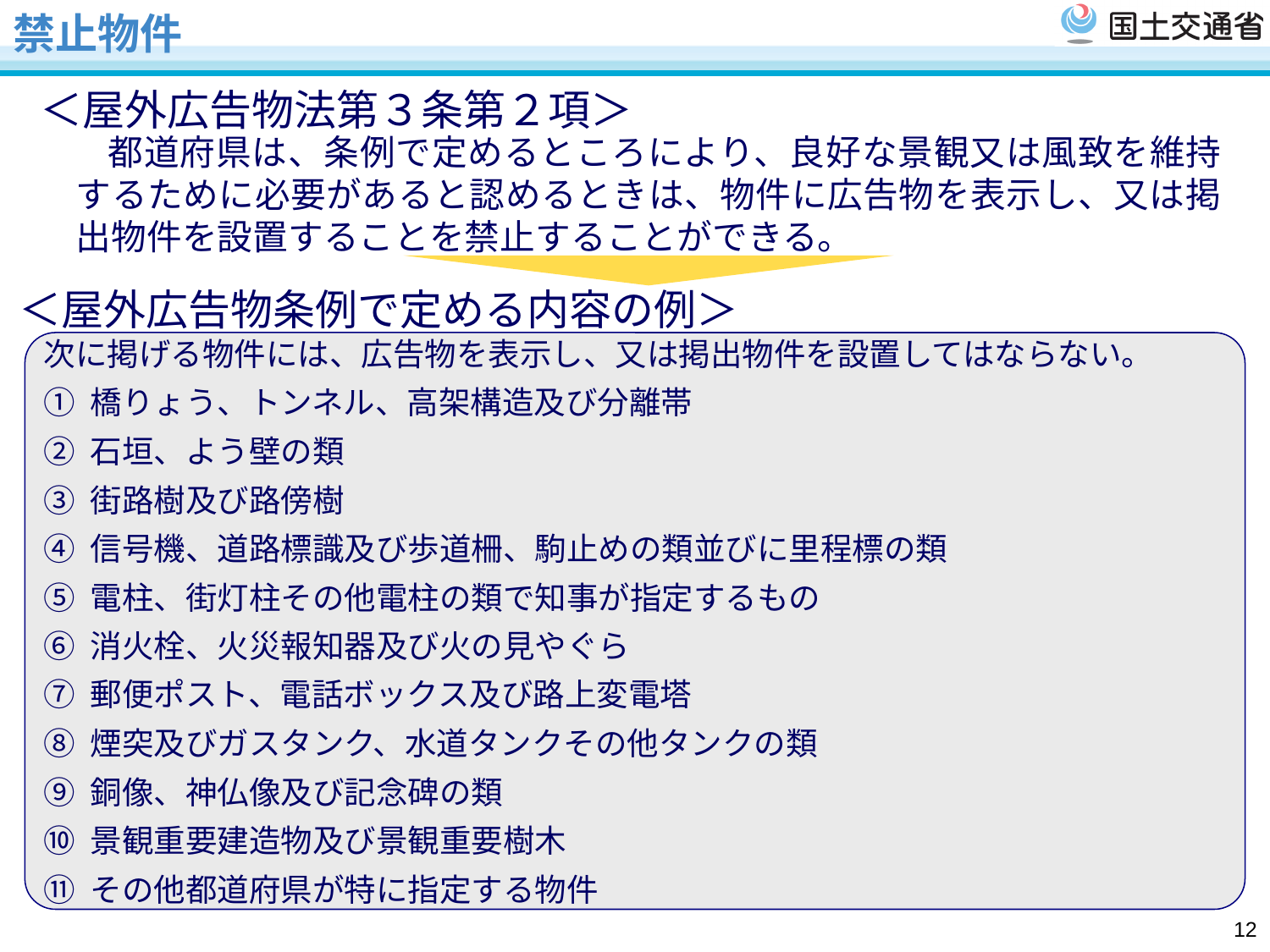

# 禁止物件
＜屋外広告物法第３条第２項＞
都道府県は、条例で定めるところにより、良好な景観又は風致を維持するために必要があると認めるときは、物件に広告物を表示し、又は掲出物件を設置することを禁止することができる。

＜屋外広告物条例で定める内容の例＞
次に掲げる物件には、広告物を表示し、又は掲出物件を設置してはならない。
① 橋りょう、トンネル、高架構造及び分離帯
② 石垣、よう壁の類
③ 街路樹及び路傍樹
④ 信号機、道路標識及び歩道柵、駒止めの類並びに里程標の類
⑤ 電柱、街灯柱その他電柱の類で知事が指定するもの
⑥ 消火栓、火災報知器及び火の見やぐら
⑦ 郵便ポスト、電話ボックス及び路上変電塔
⑧ 煙突及びガスタンク、水道タンクその他タンクの類
⑨ 銅像、神仏像及び記念碑の類
⑩ 景観重要建造物及び景観重要樹木
⑪ その他都道府県が特に指定する物件
12